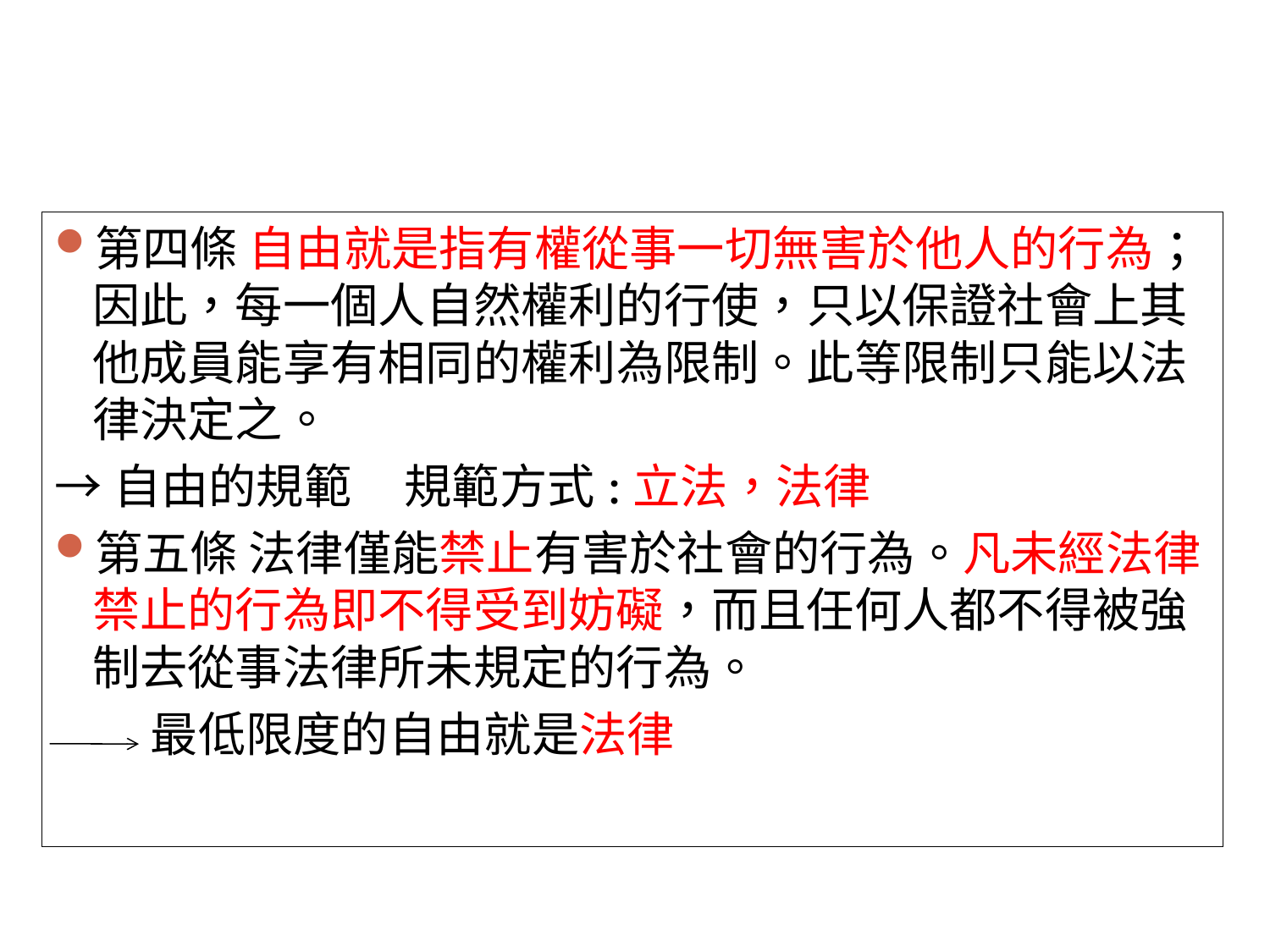

第四條 自由就是指有權從事一切無害於他人的行為；因此，每一個人自然權利的行使，只以保證社會上其他成員能享有相同的權利為限制。此等限制只能以法律決定之。
→自由的規範     規範方式:立法，法律
第五條 法律僅能禁止有害於社會的行為。凡未經法律禁止的行為即不得受到妨礙，而且任何人都不得被強制去從事法律所未規定的行為。
        最低限度的自由就是法律